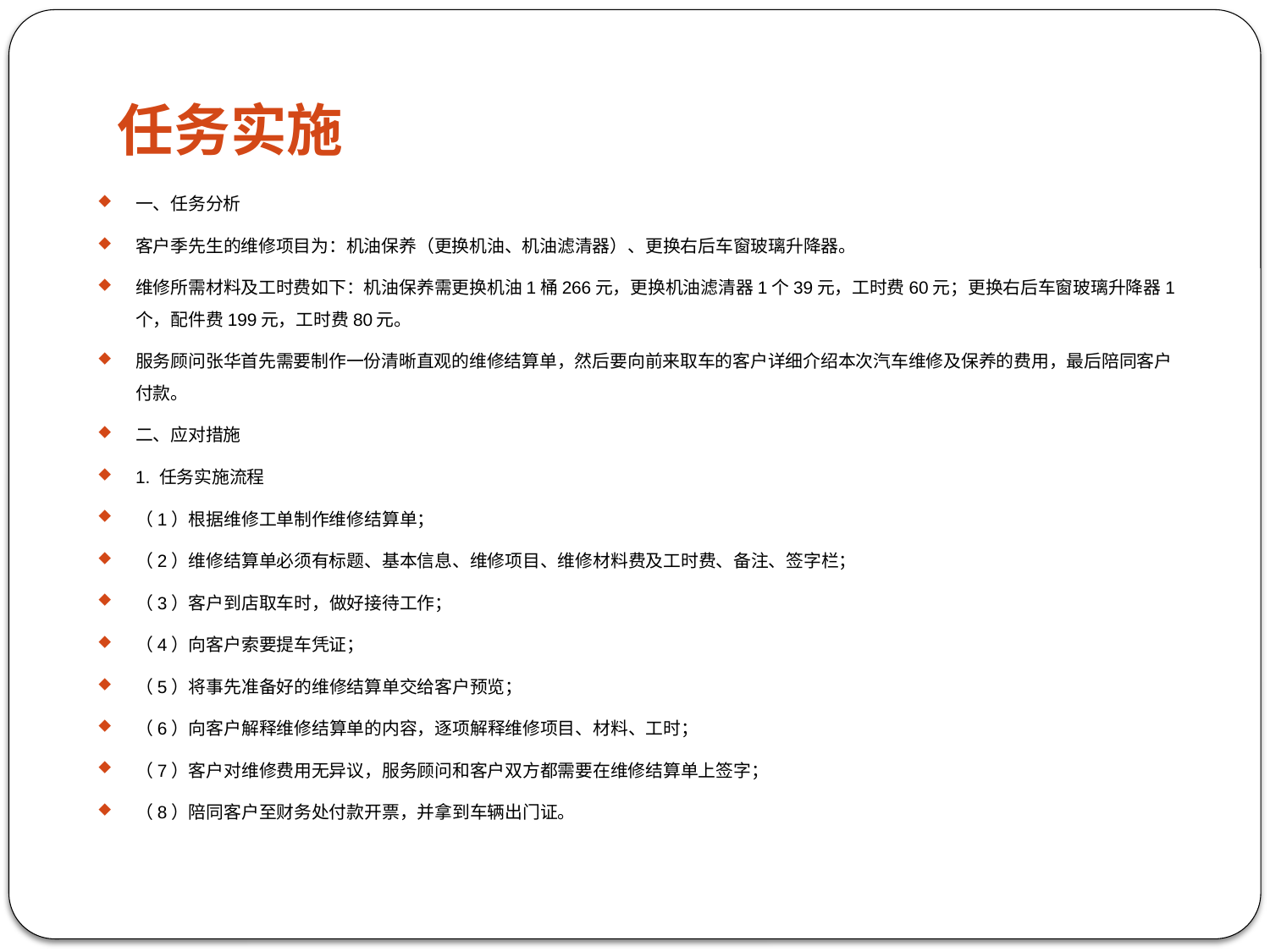

# 任务实施
一、任务分析
客户季先生的维修项目为：机油保养（更换机油、机油滤清器）、更换右后车窗玻璃升降器。
维修所需材料及工时费如下：机油保养需更换机油1桶266元，更换机油滤清器1个39元，工时费60元；更换右后车窗玻璃升降器1个，配件费199元，工时费80元。
服务顾问张华首先需要制作一份清晰直观的维修结算单，然后要向前来取车的客户详细介绍本次汽车维修及保养的费用，最后陪同客户付款。
二、应对措施
1. 任务实施流程
（1）根据维修工单制作维修结算单；
（2）维修结算单必须有标题、基本信息、维修项目、维修材料费及工时费、备注、签字栏；
（3）客户到店取车时，做好接待工作；
（4）向客户索要提车凭证；
（5）将事先准备好的维修结算单交给客户预览；
（6）向客户解释维修结算单的内容，逐项解释维修项目、材料、工时；
（7）客户对维修费用无异议，服务顾问和客户双方都需要在维修结算单上签字；
（8）陪同客户至财务处付款开票，并拿到车辆出门证。